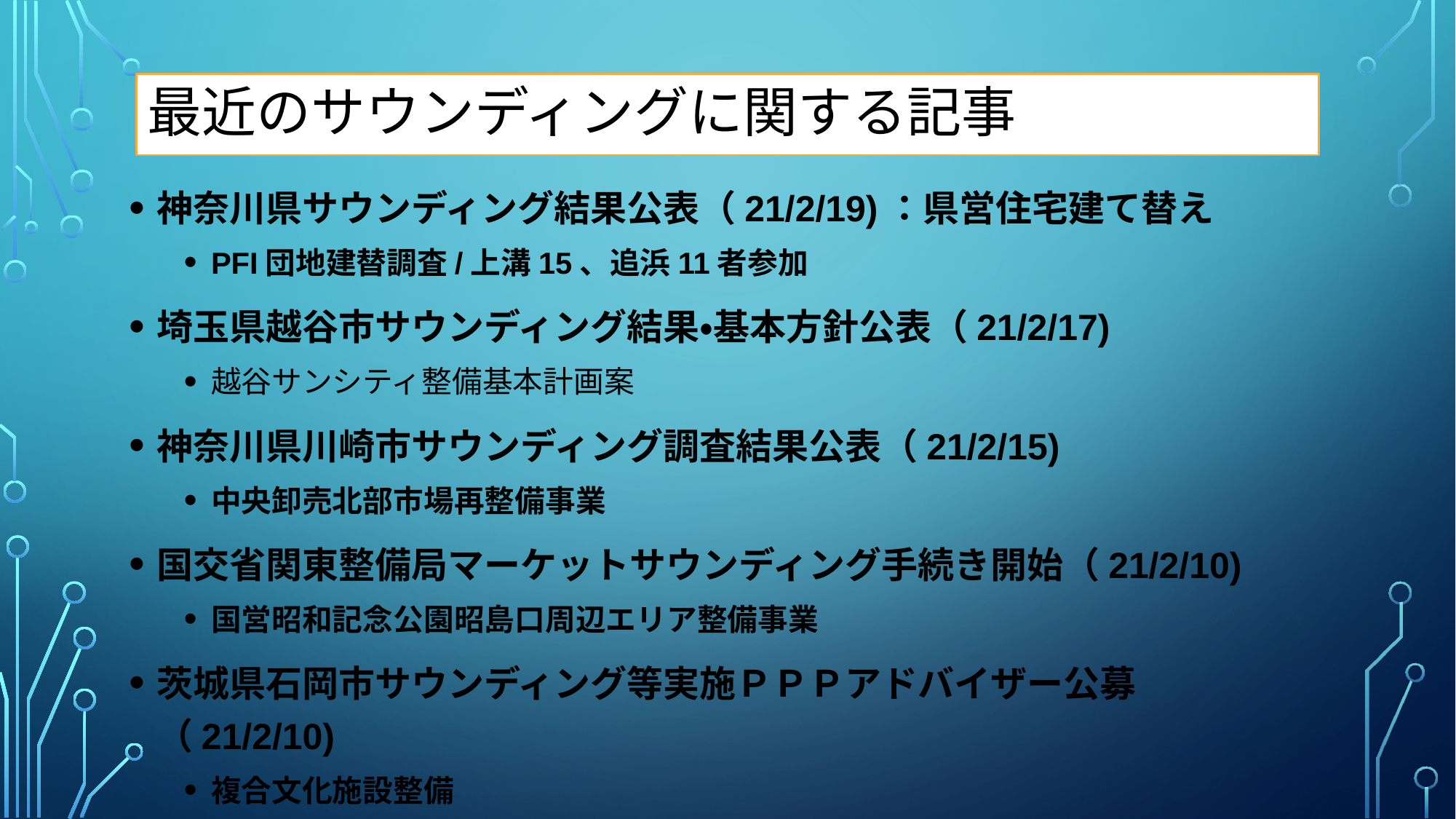

# 最近のサウンディングに関する記事
神奈川県サウンディング結果公表（21/2/19)：県営住宅建て替え
PFI団地建替調査/上溝15、追浜11者参加
埼玉県越谷市サウンディング結果・基本方針公表（21/2/17)
越谷サンシティ整備基本計画案
神奈川県川崎市サウンディング調査結果公表（21/2/15)
中央卸売北部市場再整備事業
国交省関東整備局マーケットサウンディング手続き開始（21/2/10)
国営昭和記念公園昭島口周辺エリア整備事業
茨城県石岡市サウンディング等実施ＰＰＰアドバイザー公募（21/2/10)
複合文化施設整備